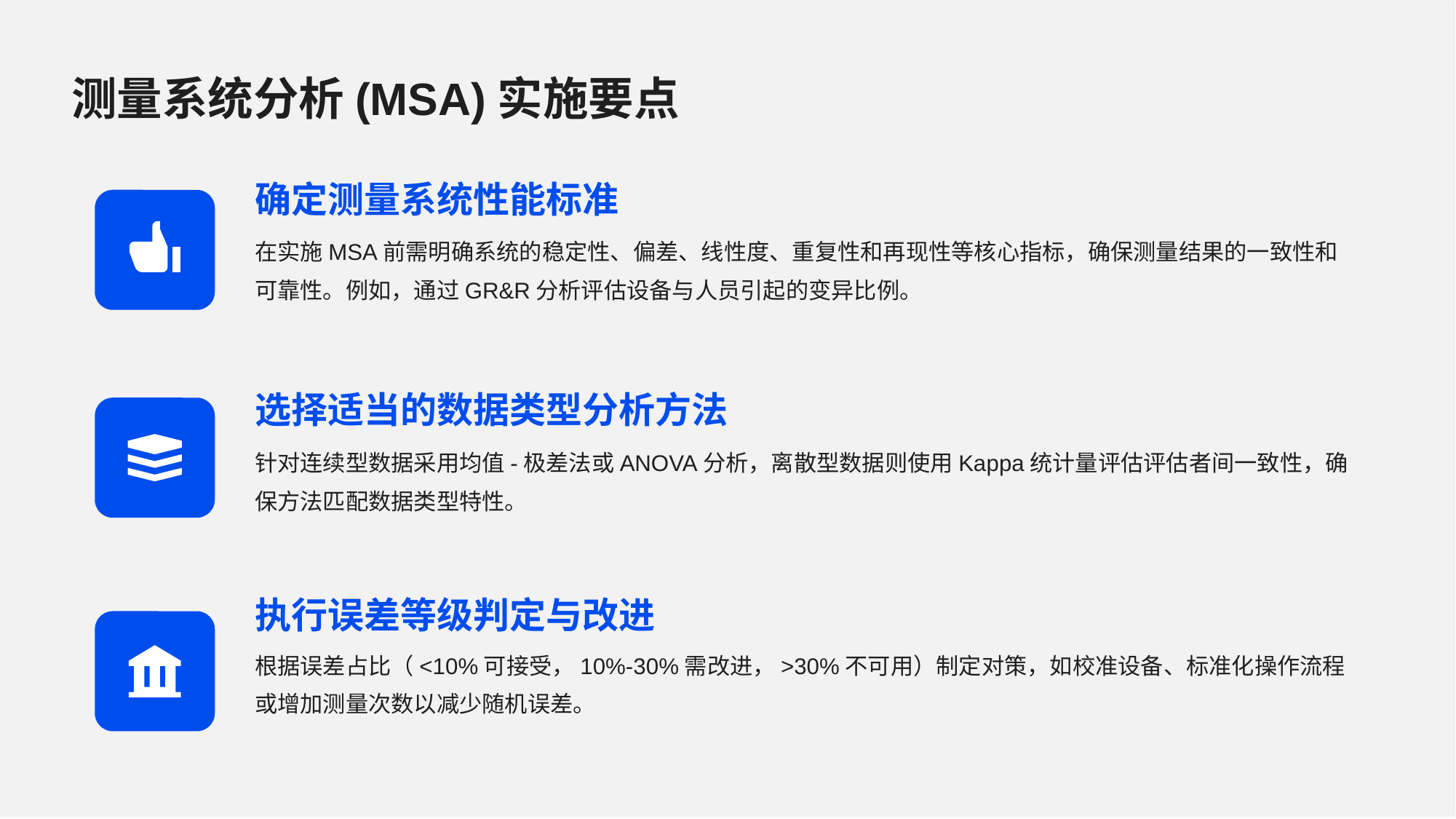

测量系统分析(MSA)实施要点
确定测量系统性能标准

在实施MSA前需明确系统的稳定性、偏差、线性度、重复性和再现性等核心指标，确保测量结果的一致性和可靠性。例如，通过GR&R分析评估设备与人员引起的变异比例。
选择适当的数据类型分析方法

针对连续型数据采用均值-极差法或ANOVA分析，离散型数据则使用Kappa统计量评估评估者间一致性，确保方法匹配数据类型特性。
执行误差等级判定与改进

根据误差占比（<10%可接受，10%-30%需改进，>30%不可用）制定对策，如校准设备、标准化操作流程或增加测量次数以减少随机误差。